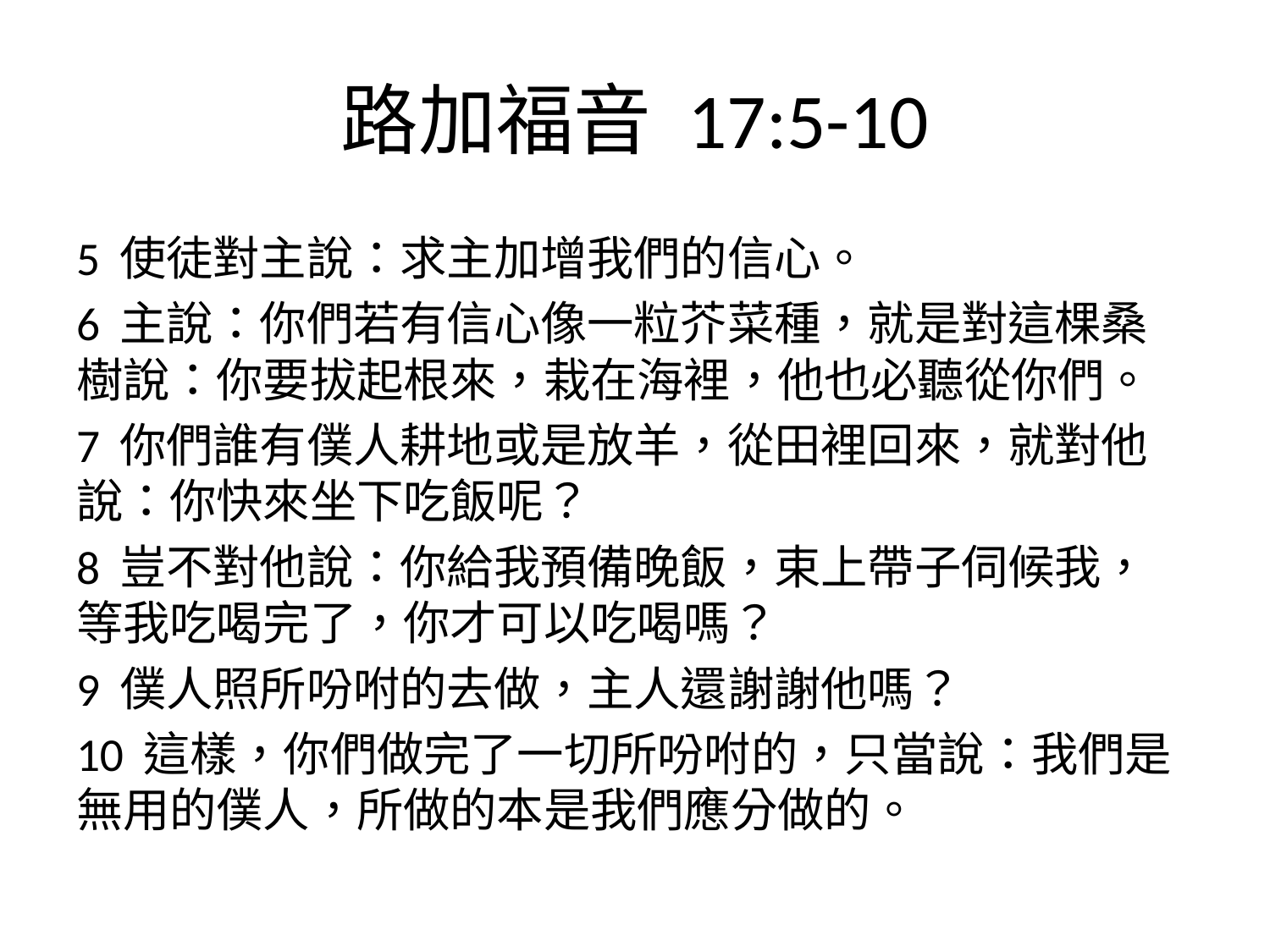

# 路加福音 17:5-10
5 使徒對主說：求主加增我們的信心。
6 主說：你們若有信心像一粒芥菜種，就是對這棵桑樹說：你要拔起根來，栽在海裡，他也必聽從你們。
7 你們誰有僕人耕地或是放羊，從田裡回來，就對他說：你快來坐下吃飯呢？
8 豈不對他說：你給我預備晚飯，束上帶子伺候我，等我吃喝完了，你才可以吃喝嗎？
9 僕人照所吩咐的去做，主人還謝謝他嗎？
10 這樣，你們做完了一切所吩咐的，只當說：我們是無用的僕人，所做的本是我們應分做的。